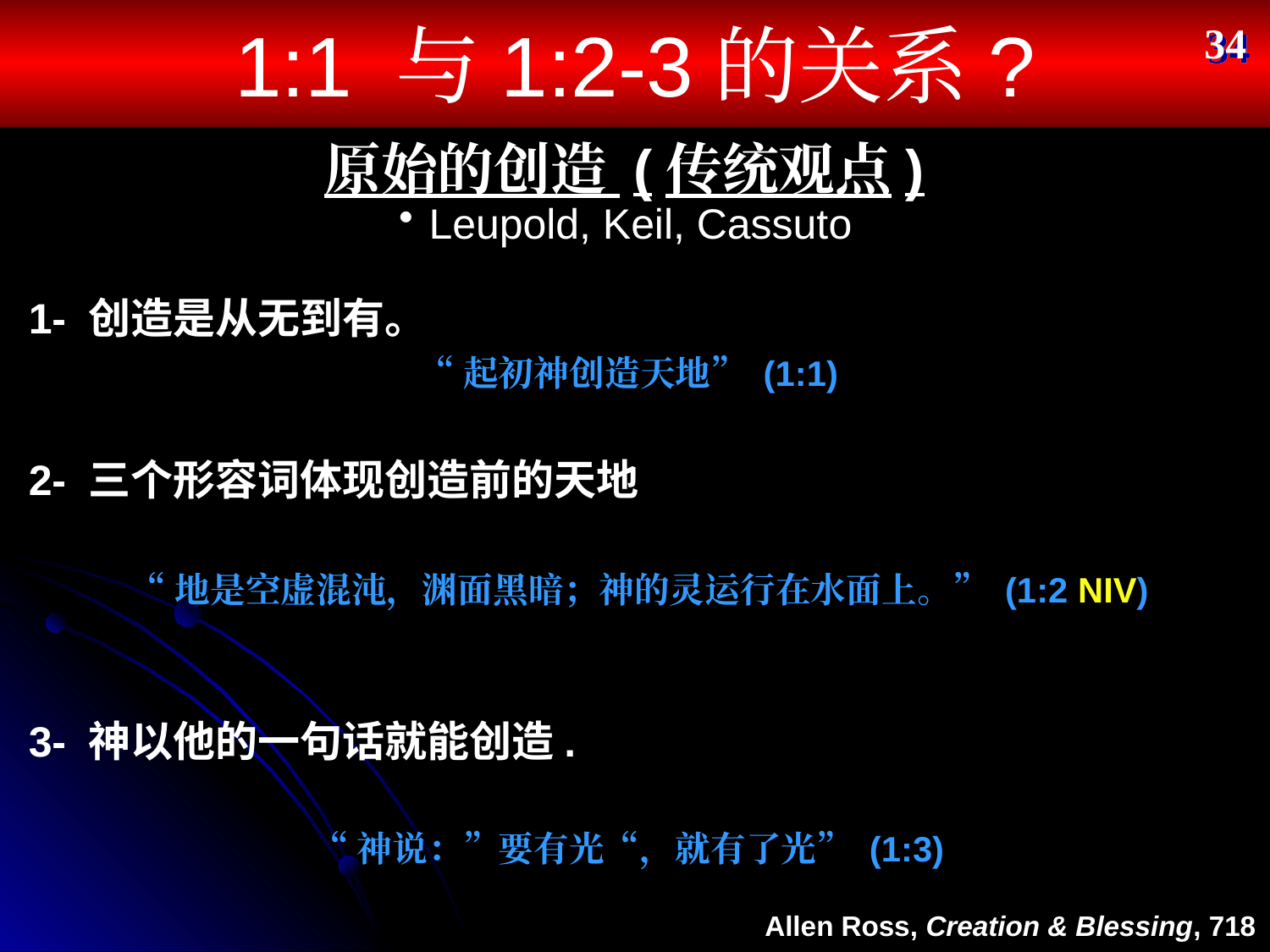

# 1:1 与1:2-3的关系?
34
原始的创造 (传统观点)

Leupold, Keil, Cassuto
1- 创造是从无到有。
“起初神创造天地” (1:1)
2- 三个形容词体现创造前的天地
“地是空虚混沌，渊面黑暗；神的灵运行在水面上。” (1:2 NIV)
3- 神以他的一句话就能创造.
“神说：”要有光“，就有了光” (1:3)
Allen Ross, Creation & Blessing, 718